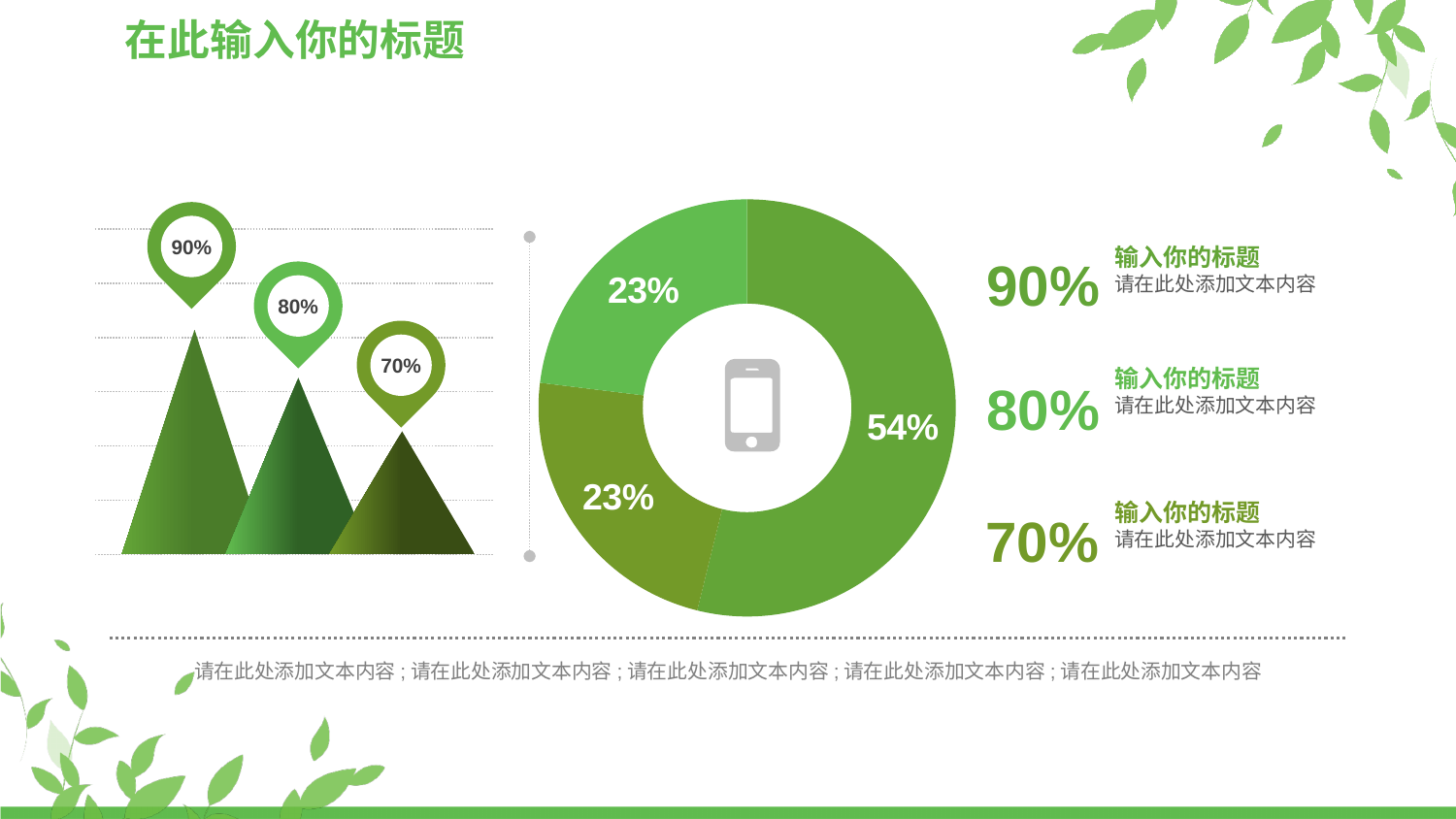

在此输入你的标题

### Chart

| Category | Sales |
|---|---|
| 1st Qtr | 70.0 |
| 2nd Qtr | 30.0 |
| 2nd Qtr | 30.0 |
| 2nd Qtr | None |
| 2nd Qtr | None |
90%
输入你的标题
请在此处添加文本内容
90%

80%

70%

输入你的标题
请在此处添加文本内容

80%

输入你的标题
请在此处添加文本内容
70%
请在此处添加文本内容;请在此处添加文本内容;请在此处添加文本内容;请在此处添加文本内容;请在此处添加文本内容